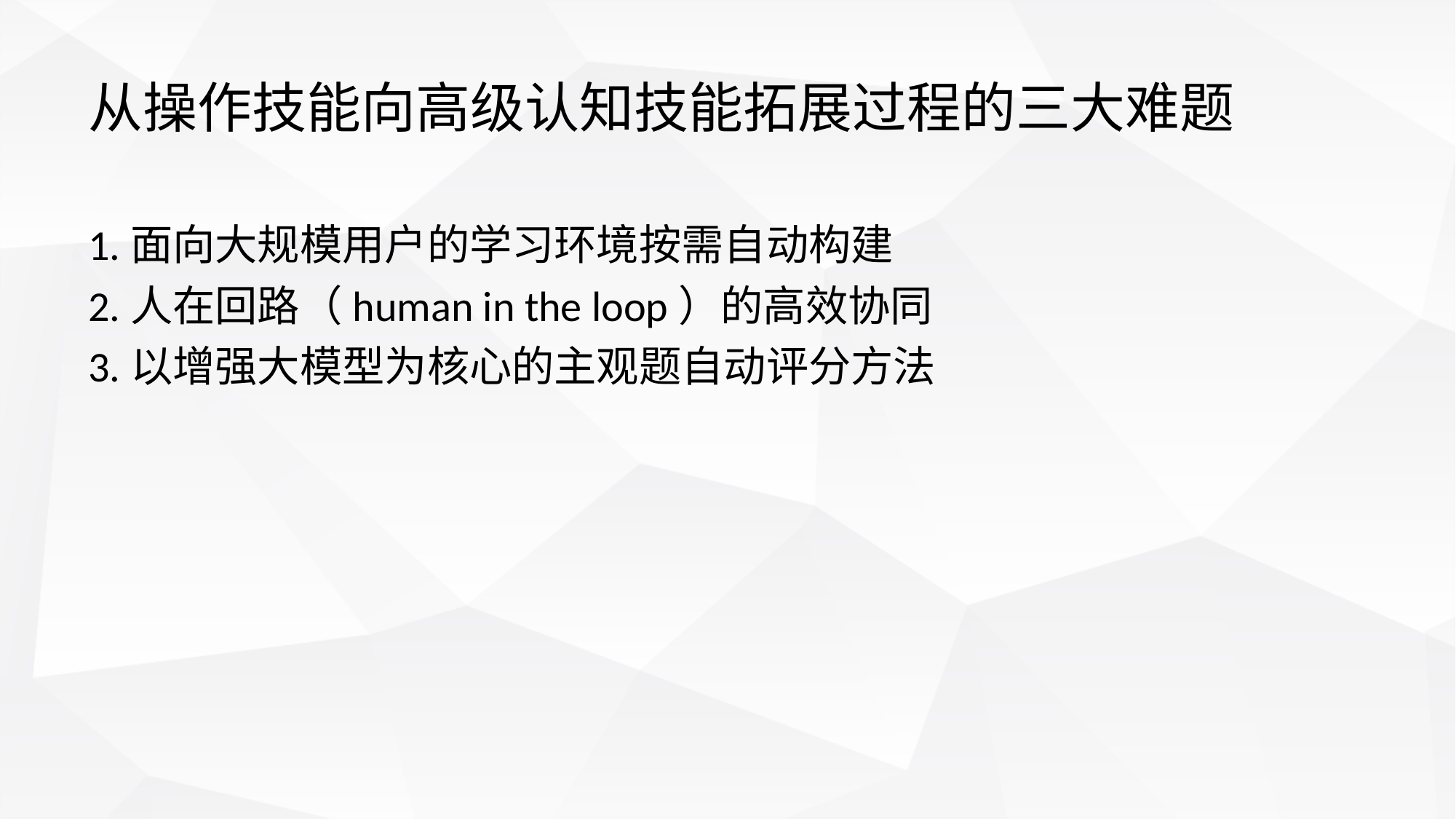

# 从操作技能向高级认知技能拓展过程的三大难题
1.面向大规模用户的学习环境按需自动构建
2.人在回路（human in the loop）的高效协同
3.以增强大模型为核心的主观题自动评分方法